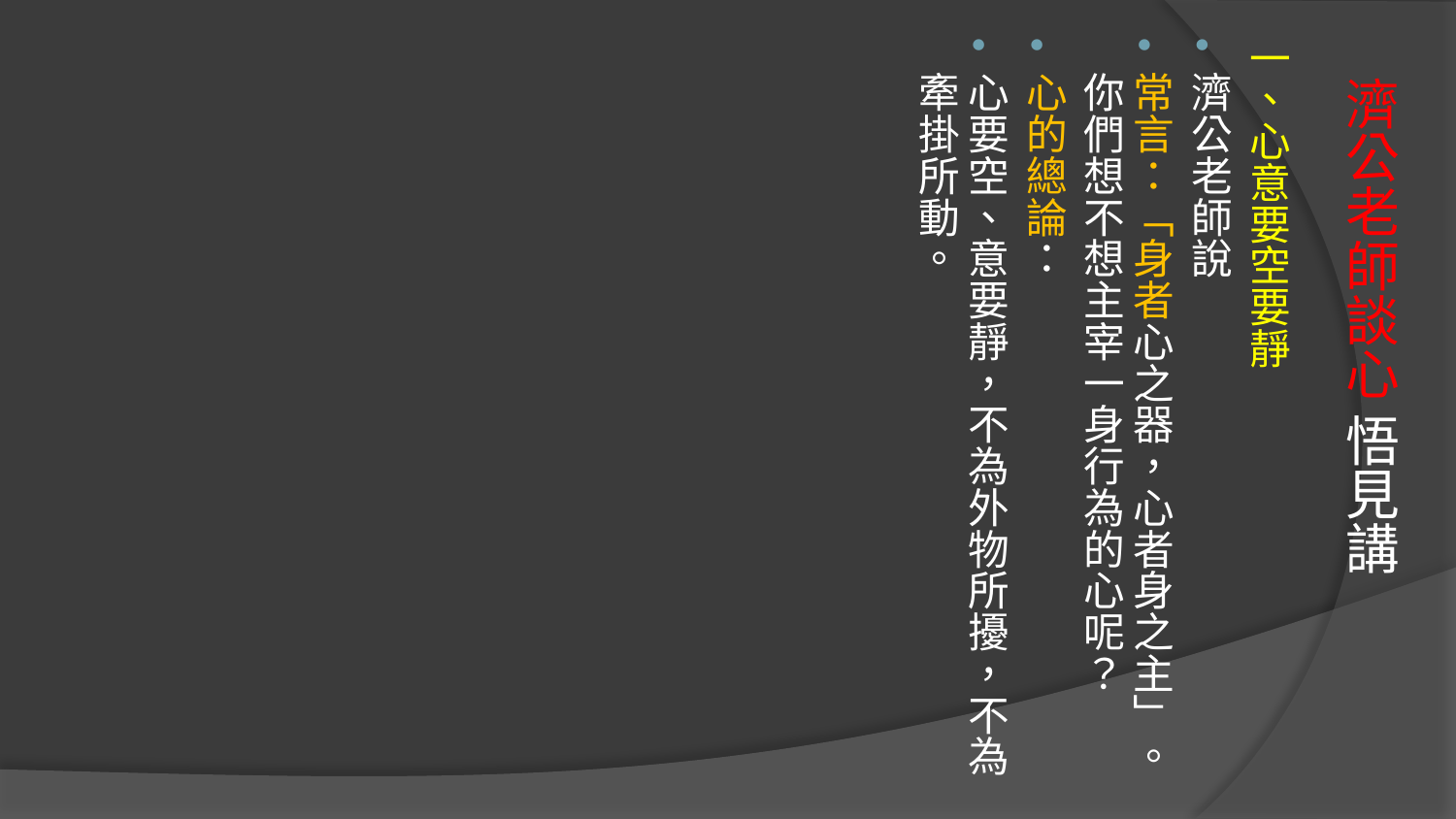

一、心意要空要靜
濟公老師說
常言：「身者心之器，心者身之主」。你們想不想主宰一身行為的心呢？
心的總論：
心要空、意要靜，不為外物所擾，不為牽掛所動。

# 濟公老師談心 悟見講